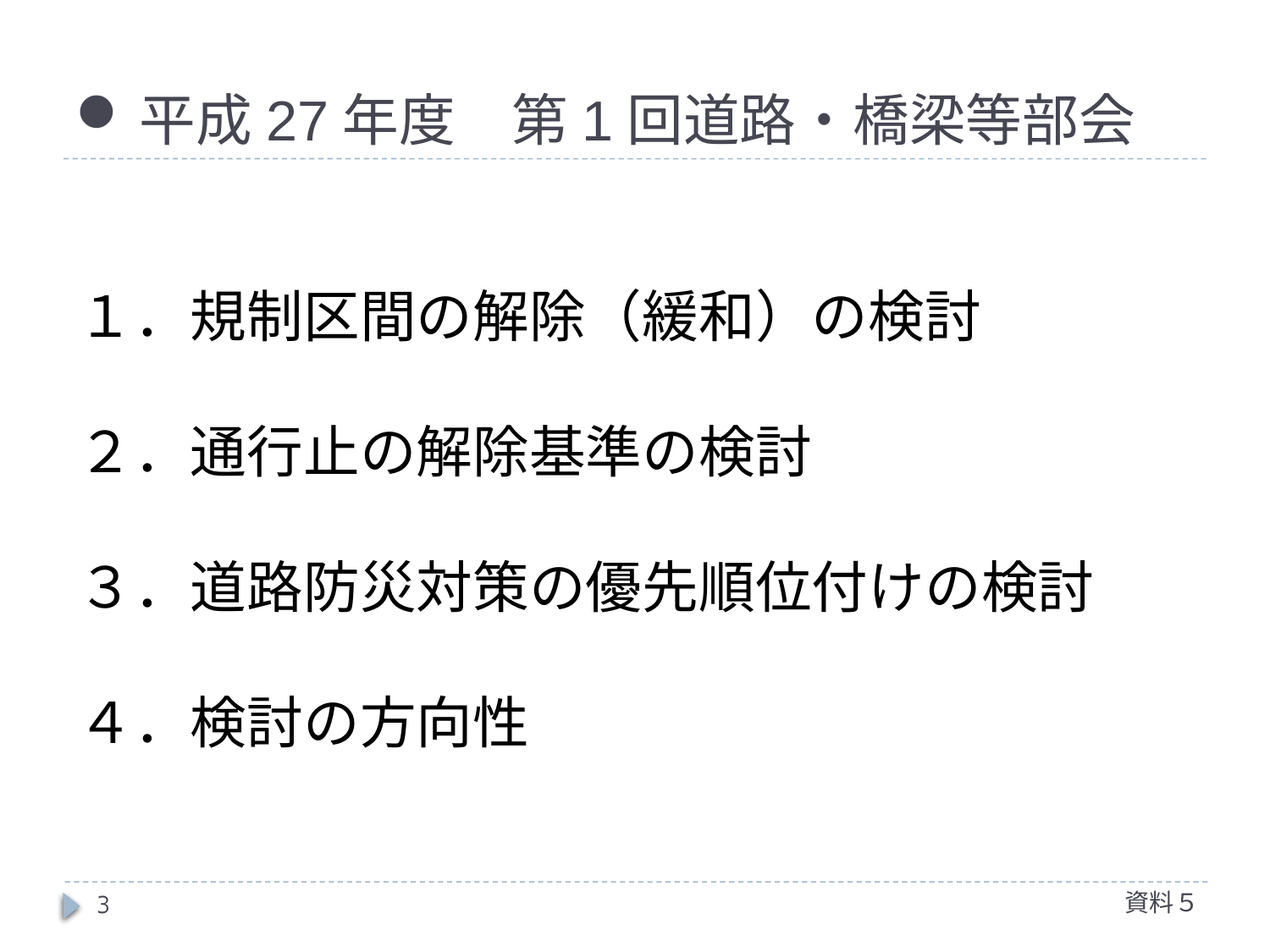

# 平成27年度　第1回道路・橋梁等部会
１．規制区間の解除（緩和）の検討

２．通行止の解除基準の検討

３．道路防災対策の優先順位付けの検討

４．検討の方向性
資料５
3